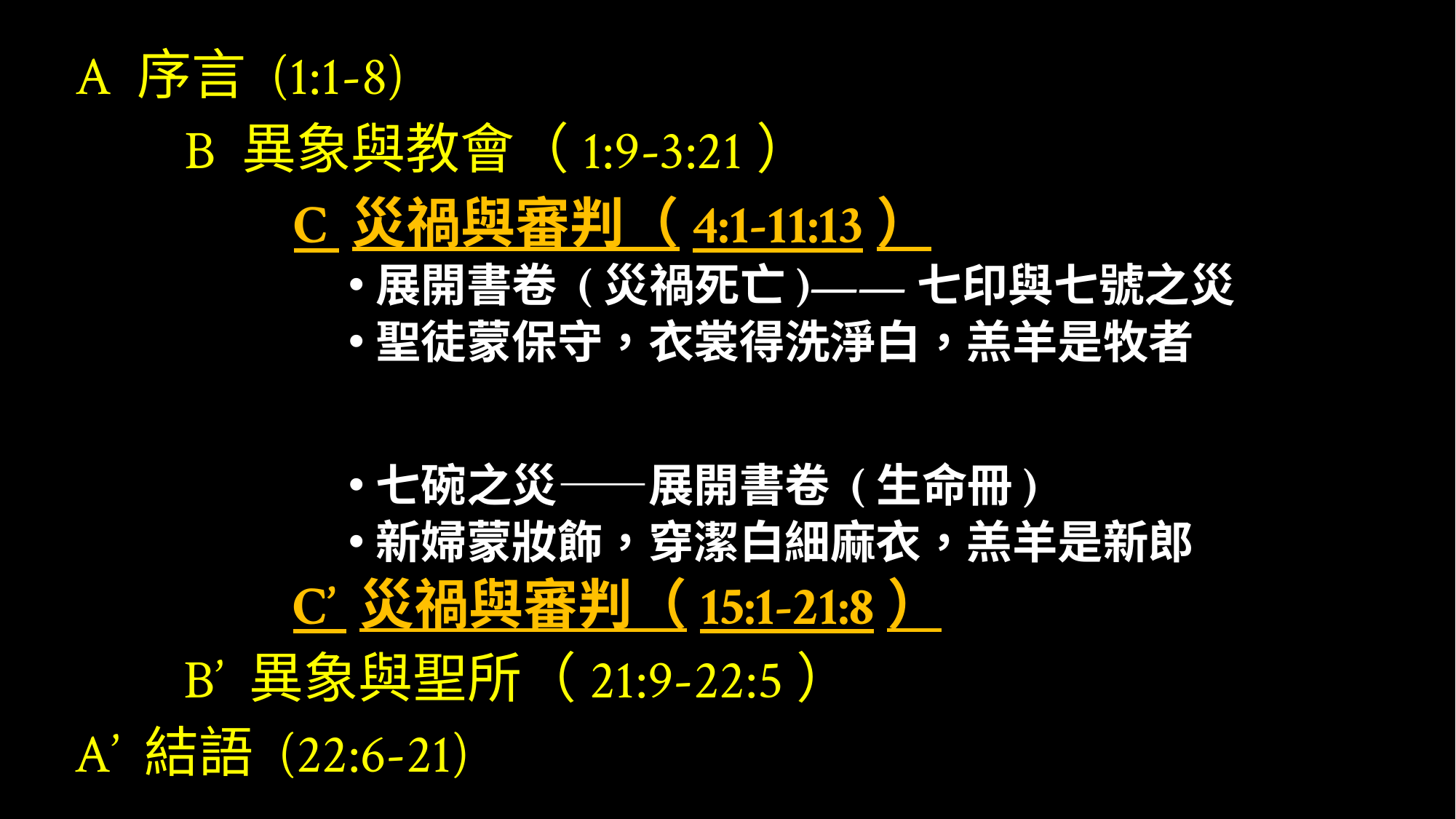

A 序言 (1:1-8)
	B 異象與教會（1:9-3:21）
		C 災禍與審判（4:1-11:13）
展開書卷 (災禍死亡)——七印與七號之災
聖徒蒙保守，衣裳得洗淨白，羔羊是牧者

七碗之災——展開書卷 (生命冊)
新婦蒙妝飾，穿潔白細麻衣，羔羊是新郎

		C’ 災禍與審判（15:1-21:8）
	B’ 異象與聖所（21:9-22:5）
A’ 結語 (22:6-21)